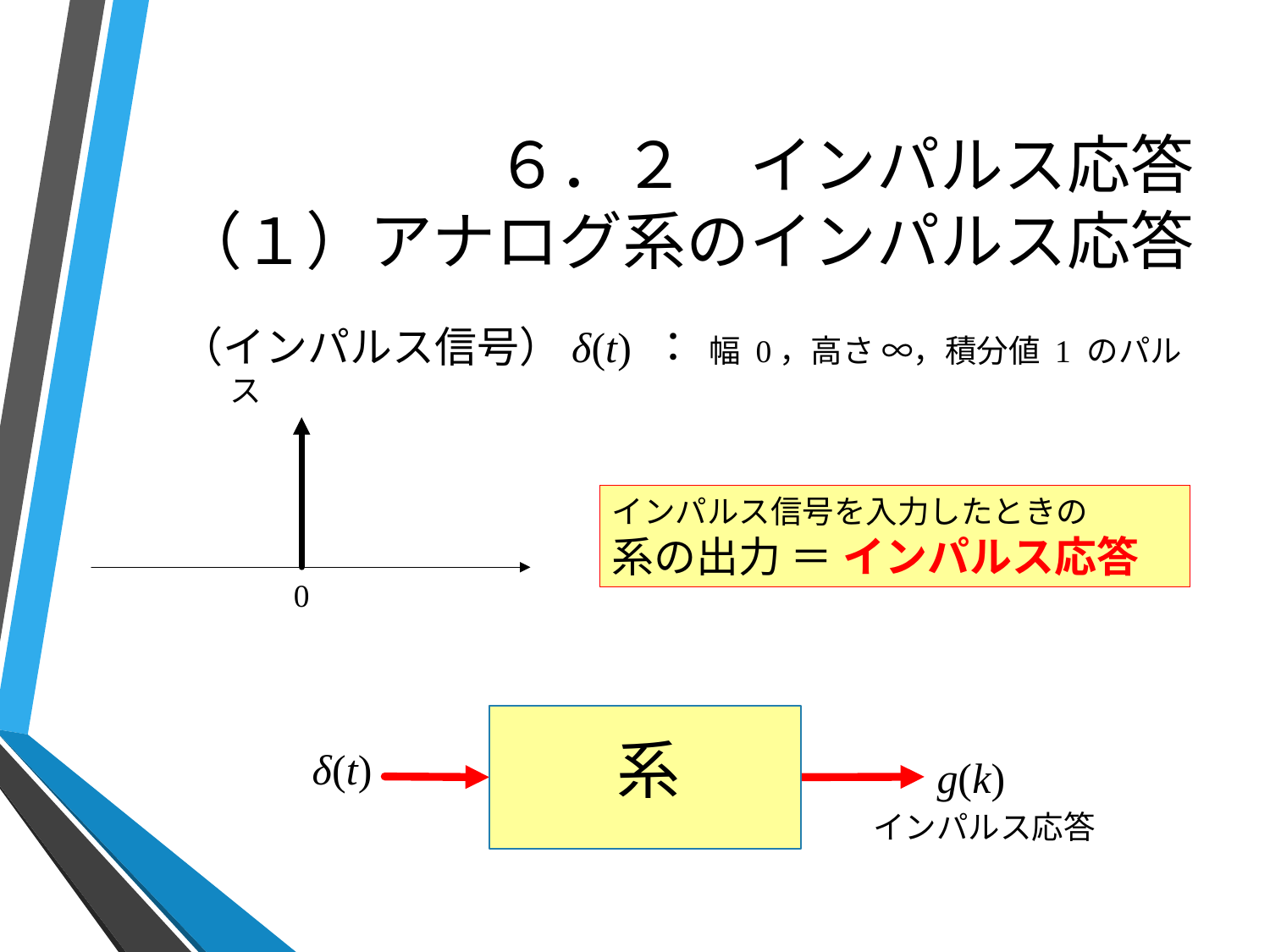

# ６．２　インパルス応答 （１）アナログ系のインパルス応答
（インパルス信号）δ(t) ：  幅 0，高さ ∞，積分値 1 のパルス
インパルス信号を入力したときの
系の出力 ＝ インパルス応答
0

系
δ(t)
g(k)
インパルス応答